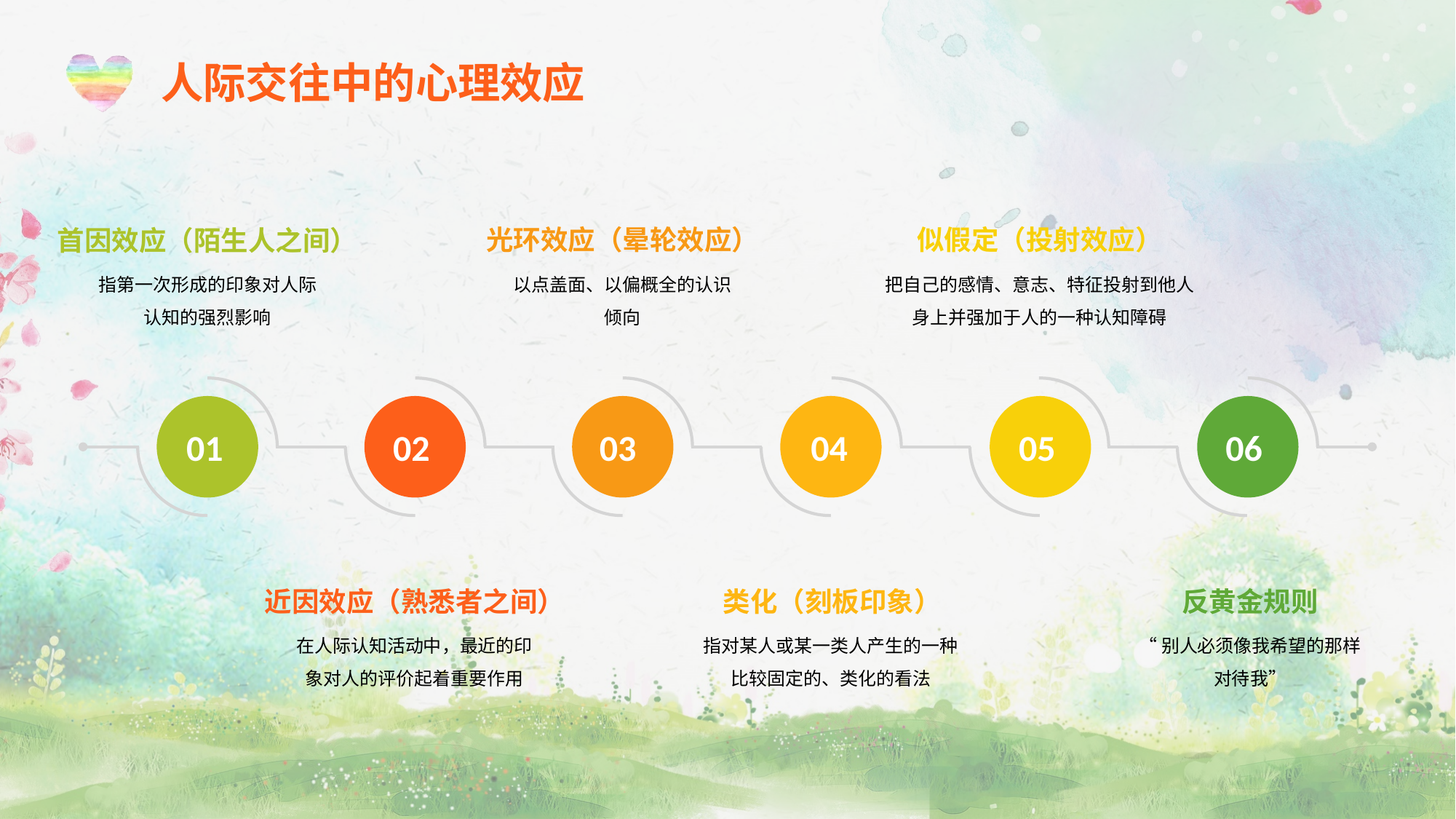

人际交往中的心理效应
光环效应（晕轮效应）
以点盖面、以偏概全的认识倾向
似假定（投射效应）
把自己的感情、意志、特征投射到他人身上并强加于人的一种认知障碍
首因效应（陌生人之间）
指第一次形成的印象对人际认知的强烈影响

06

05

01

02

03

04

近因效应（熟悉者之间）
在人际认知活动中，最近的印象对人的评价起着重要作用
类化（刻板印象）
指对某人或某一类人产生的一种比较固定的、类化的看法
反黄金规则
“别人必须像我希望的那样对待我”